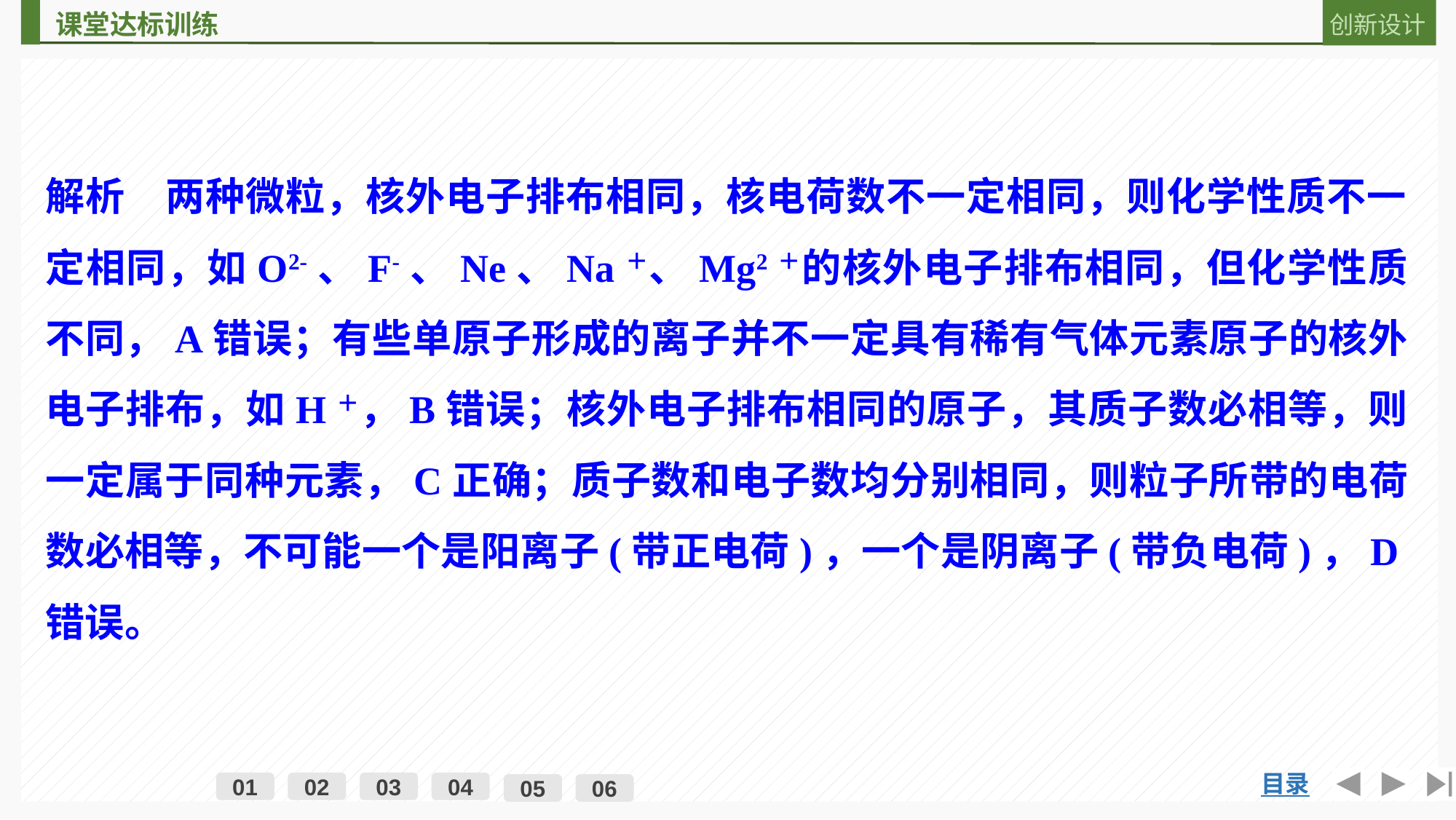

解析　两种微粒，核外电子排布相同，核电荷数不一定相同，则化学性质不一定相同，如O2-、F-、Ne、Na＋、Mg2＋的核外电子排布相同，但化学性质不同，A错误；有些单原子形成的离子并不一定具有稀有气体元素原子的核外电子排布，如H＋，B错误；核外电子排布相同的原子，其质子数必相等，则一定属于同种元素，C正确；质子数和电子数均分别相同，则粒子所带的电荷数必相等，不可能一个是阳离子(带正电荷)，一个是阴离子(带负电荷)，D错误。